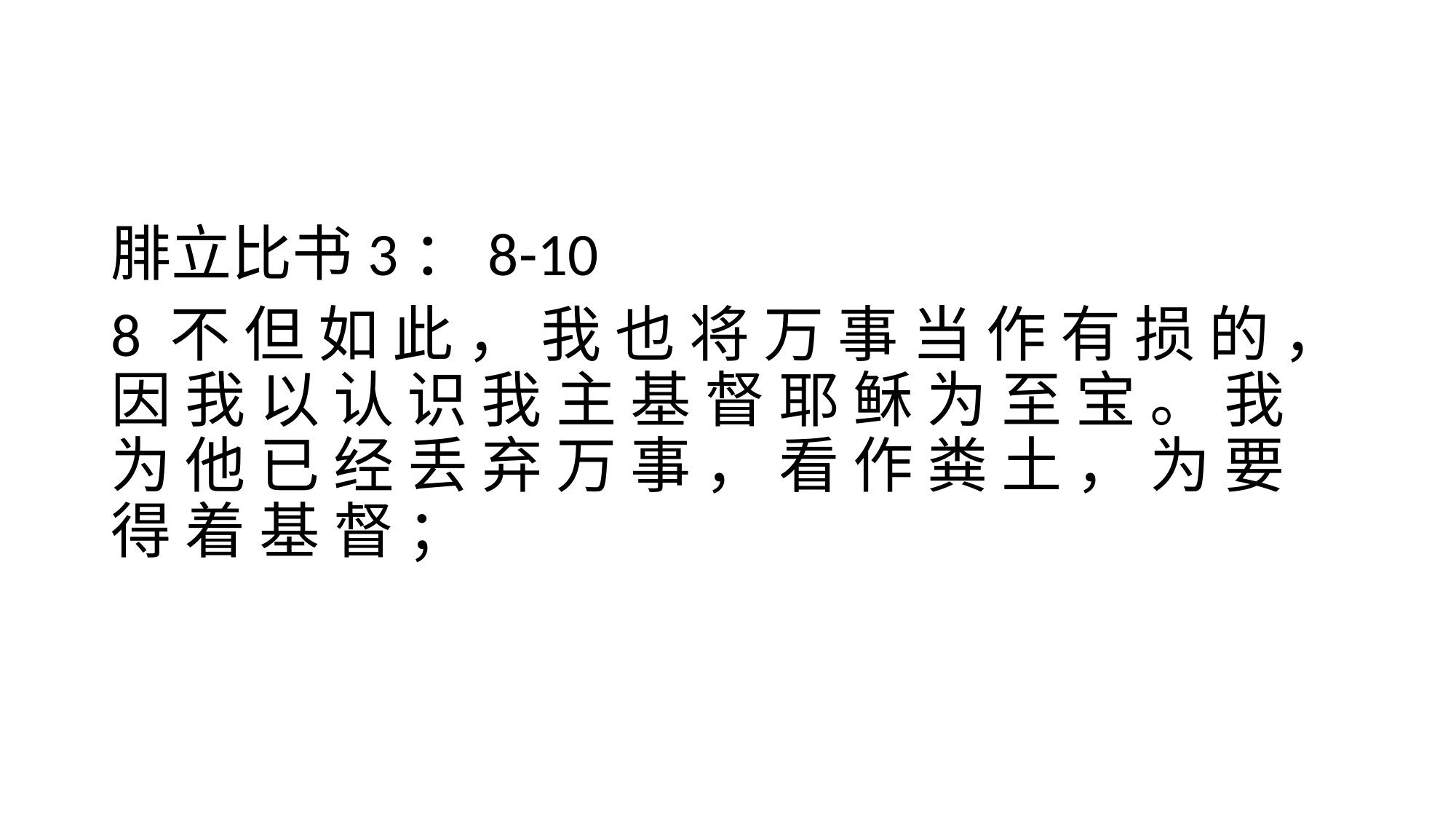

#
腓立比书3：8-10
8 不 但 如 此 ， 我 也 将 万 事 当 作 有 损 的 ， 因 我 以 认 识 我 主 基 督 耶 稣 为 至 宝 。 我 为 他 已 经 丢 弃 万 事 ， 看 作 粪 土 ， 为 要 得 着 基 督 ；